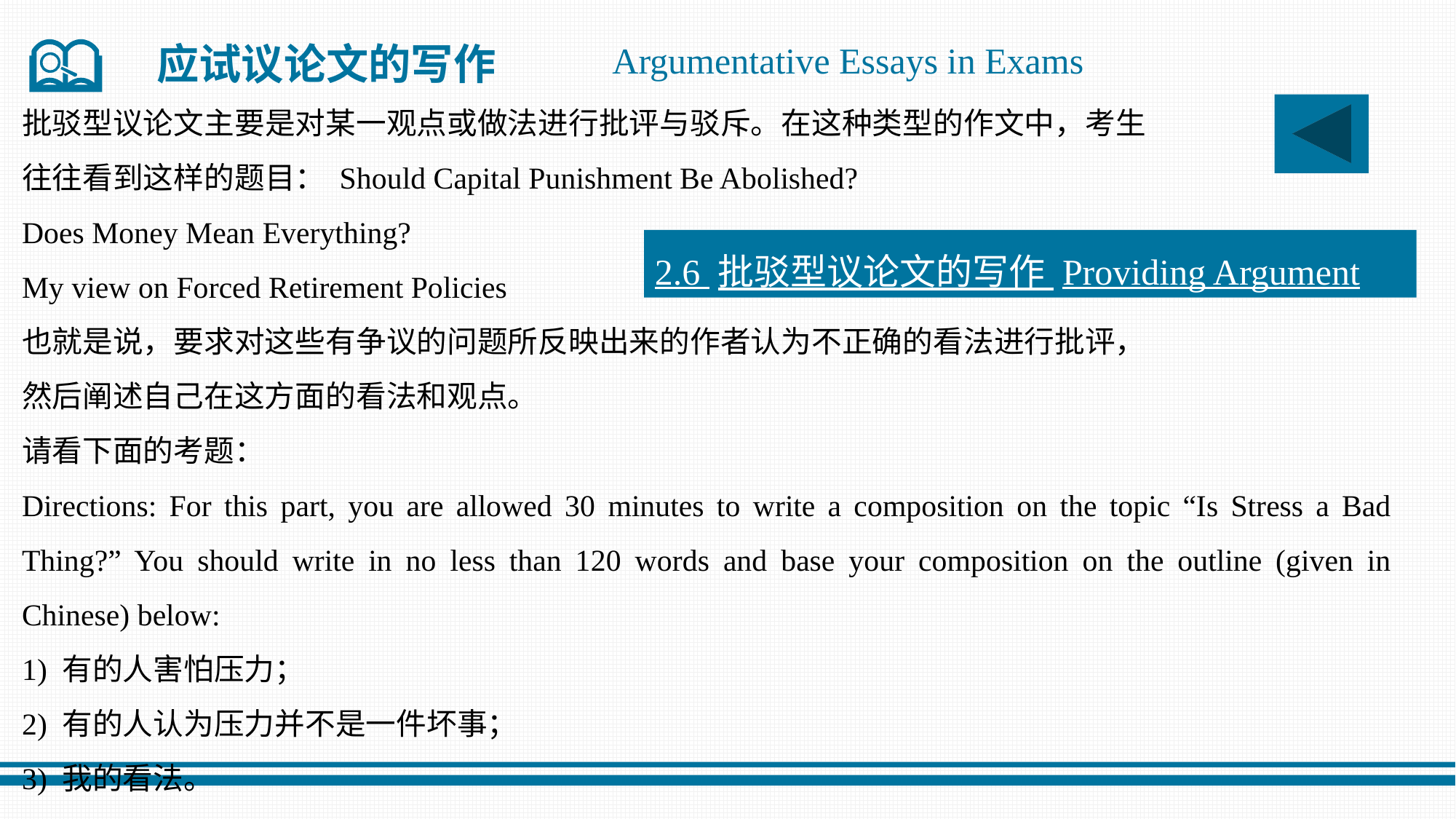

应试议论文的写作
Argumentative Essays in Exams

批驳型议论文主要是对某一观点或做法进行批评与驳斥。在这种类型的作文中，考生
往往看到这样的题目： Should Capital Punishment Be Abolished?
Does Money Mean Everything?
My view on Forced Retirement Policies
也就是说，要求对这些有争议的问题所反映出来的作者认为不正确的看法进行批评，
然后阐述自己在这方面的看法和观点。
请看下面的考题：
Directions: For this part, you are allowed 30 minutes to write a composition on the topic “Is Stress a Bad Thing?” You should write in no less than 120 words and base your composition on the outline (given in Chinese) below:
1) 有的人害怕压力；
2) 有的人认为压力并不是一件坏事；
3) 我的看法。
2.6 批驳型议论文的写作 Providing Argument